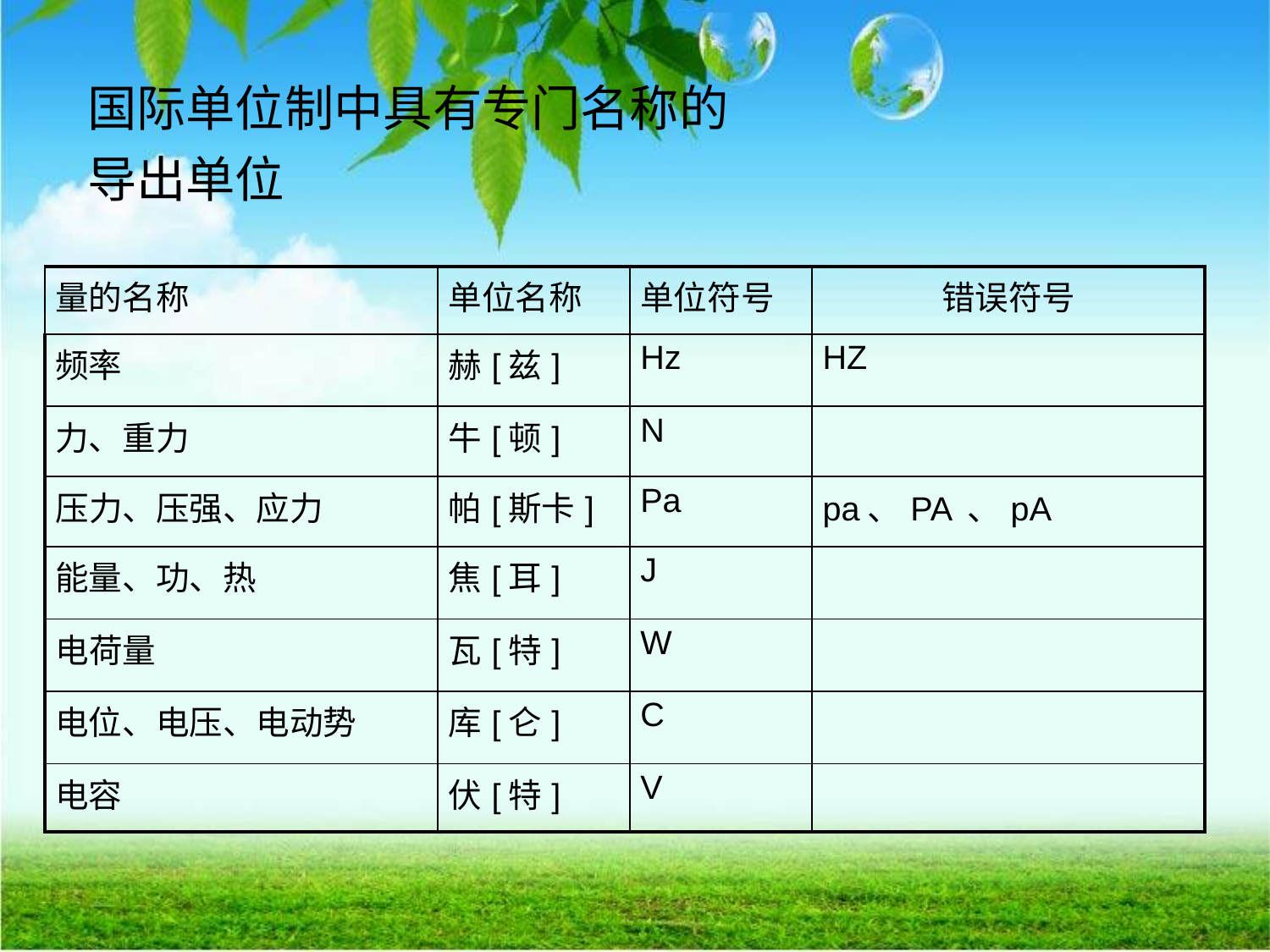

# 国际单位制中具有专门名称的 导出单位
| 量的名称 | 单位名称 | 单位符号 | 错误符号 |
| --- | --- | --- | --- |
| 频率 | 赫[兹] | Hz | HZ |
| 力、重力 | 牛[顿] | N |  |
| 压力、压强、应力 | 帕[斯卡] | Pa | pa、PA 、pA |
| 能量、功、热 | 焦[耳] | J |  |
| 电荷量 | 瓦[特] | W |  |
| 电位、电压、电动势 | 库[仑] | C |  |
| 电容 | 伏[特] | V |  |